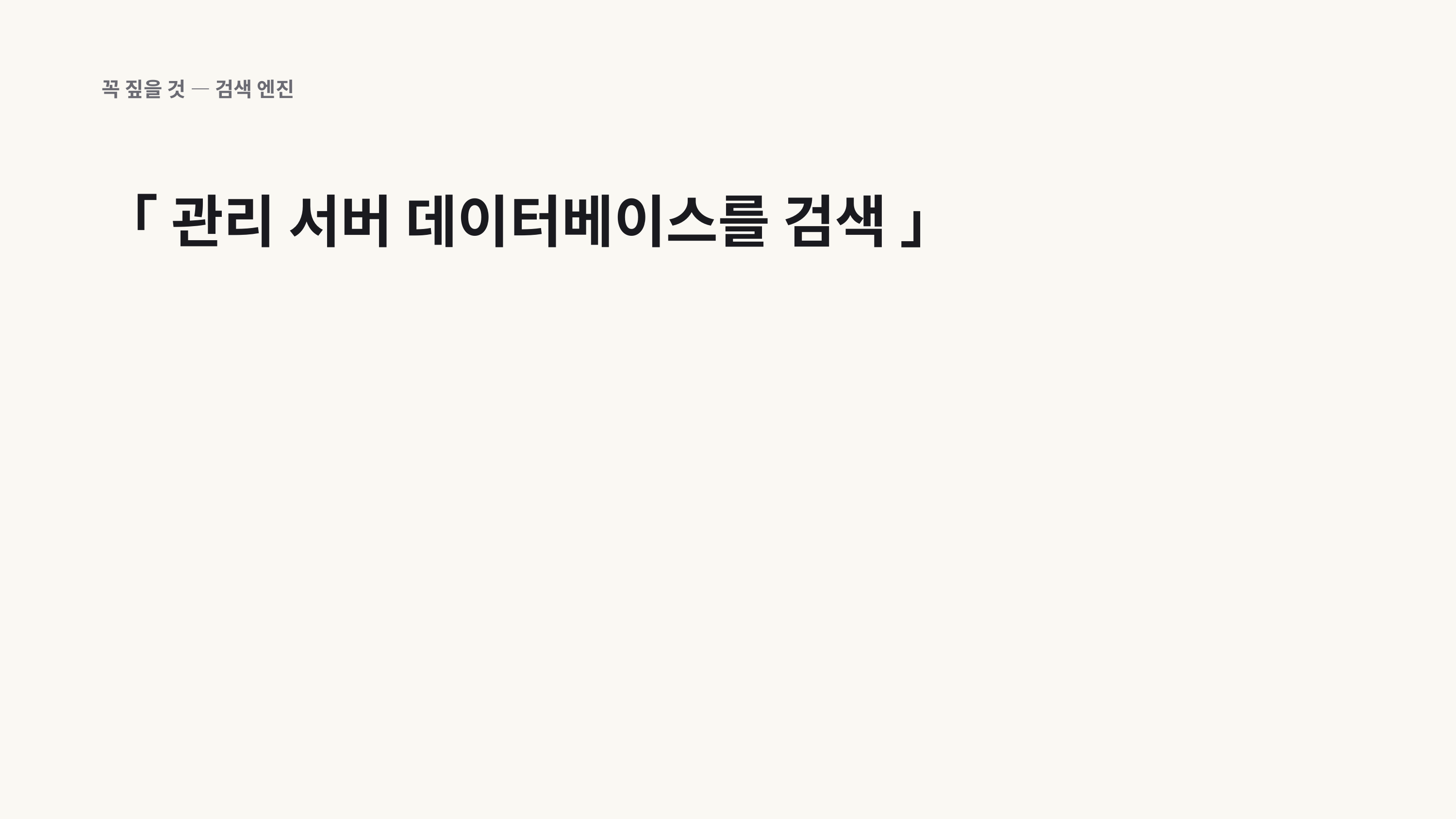

꼭 짚을 것 — 검색 엔진
「 관리 서버 데이터베이스를 검색 」